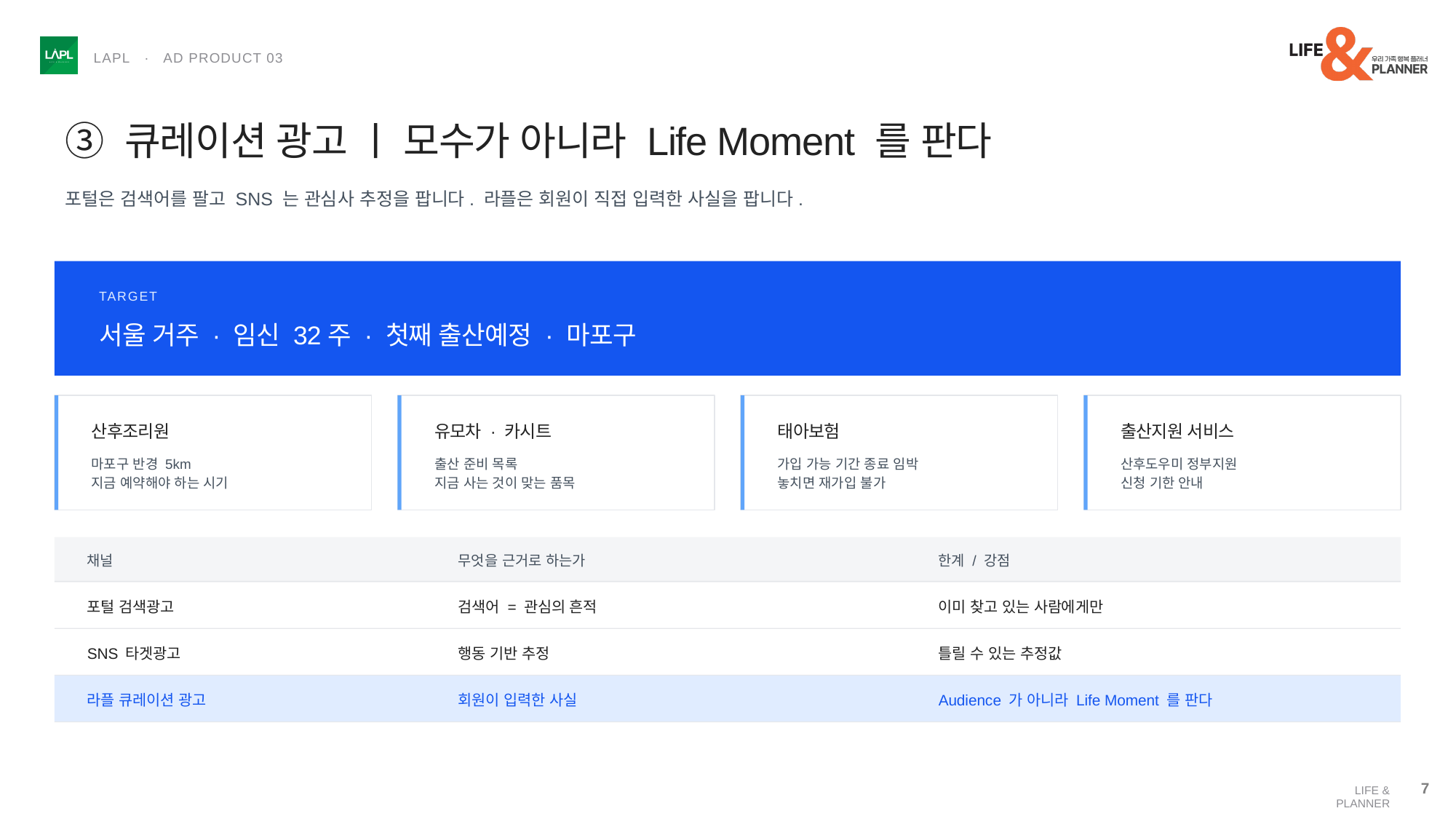

LAPL   ·   AD PRODUCT 03
③ 큐레이션 광고 ㅣ 모수가 아니라 Life Moment 를 판다
포털은 검색어를 팔고 SNS 는 관심사 추정을 팝니다. 라플은 회원이 직접 입력한 사실을 팝니다.

TARGET
서울 거주 · 임신 32주 · 첫째 출산예정 · 마포구

산후조리원
유모차 · 카시트
태아보험
출산지원 서비스
마포구 반경 5km
지금 예약해야 하는 시기
출산 준비 목록
지금 사는 것이 맞는 품목
가입 가능 기간 종료 임박
놓치면 재가입 불가
산후도우미 정부지원
신청 기한 안내

채널
무엇을 근거로 하는가
한계 / 강점

포털 검색광고
검색어 = 관심의 흔적
이미 찾고 있는 사람에게만

SNS 타겟광고
행동 기반 추정
틀릴 수 있는 추정값

라플 큐레이션 광고
회원이 입력한 사실
Audience 가 아니라 Life Moment 를 판다

7